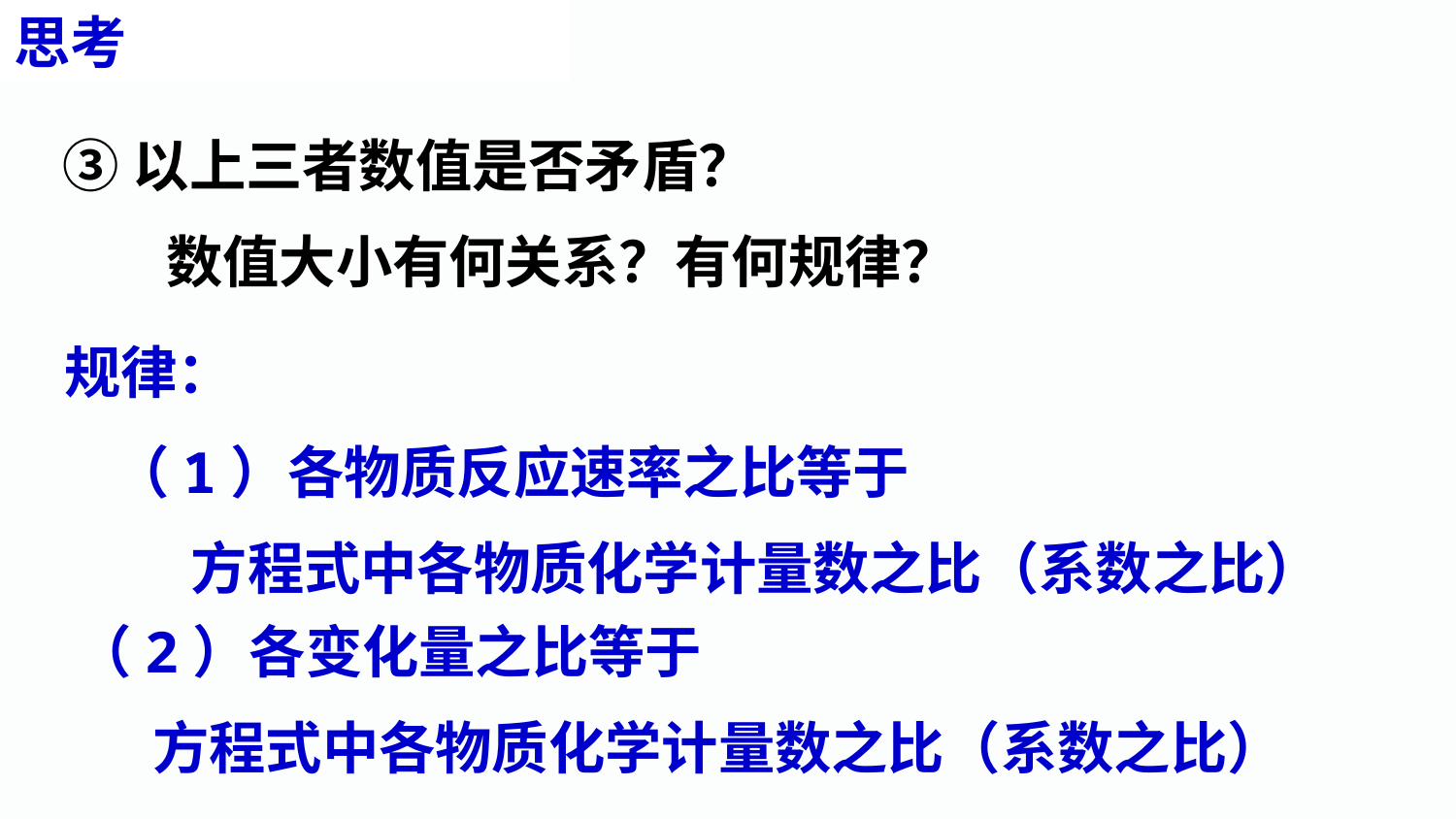

思考
③以上三者数值是否矛盾？
       数值大小有何关系？有何规律？
规律：
（1）各物质反应速率之比等于
     方程式中各物质化学计量数之比（系数之比）
（2）各变化量之比等于
     方程式中各物质化学计量数之比（系数之比）